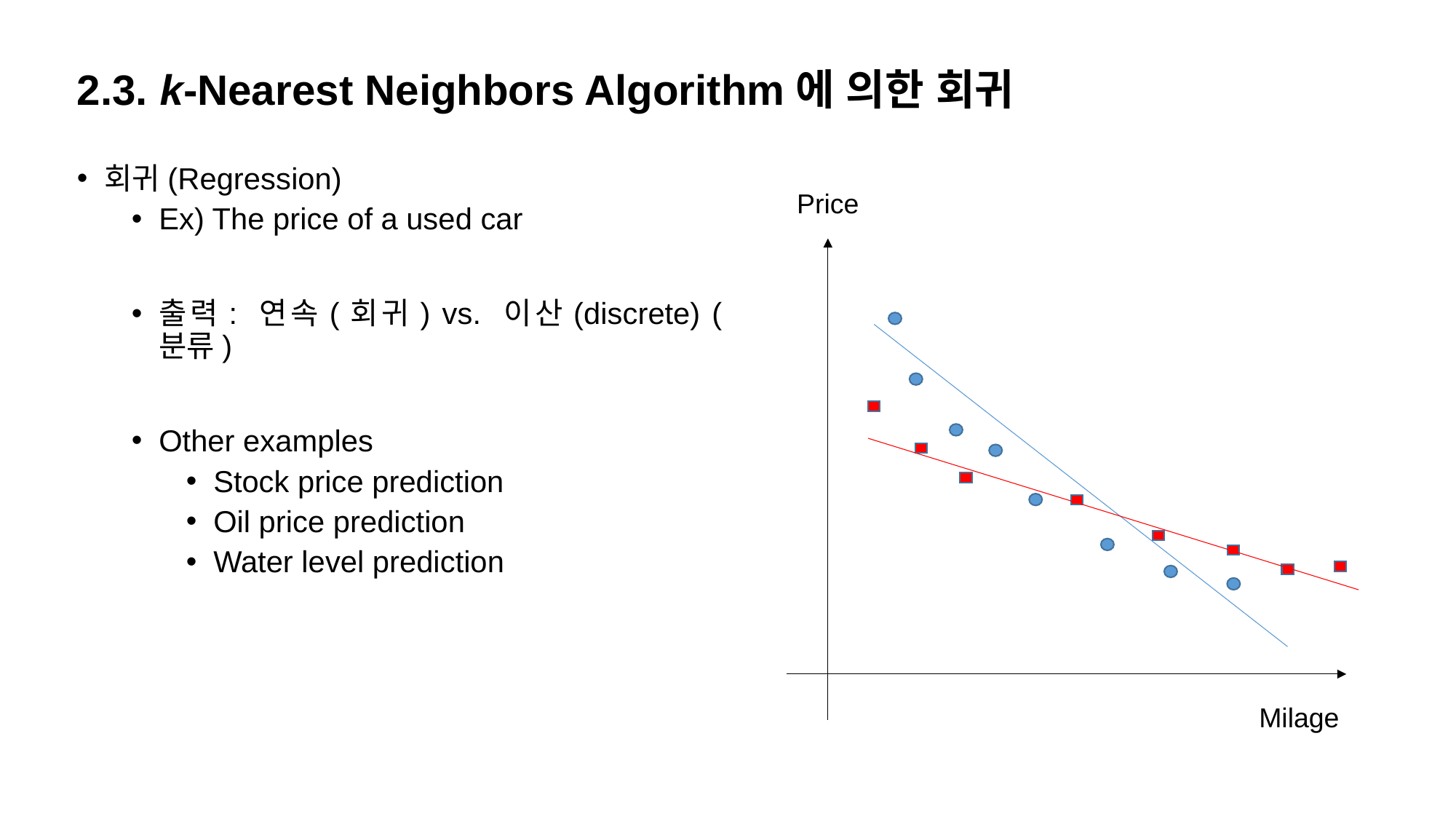

# 2.3. k-Nearest Neighbors Algorithm에 의한 회귀
회귀(Regression)
Ex) The price of a used car

출력: 연속(회귀) vs. 이산(discrete) (분류)

Other examples
Stock price prediction
Oil price prediction
Water level prediction

Price

Milage